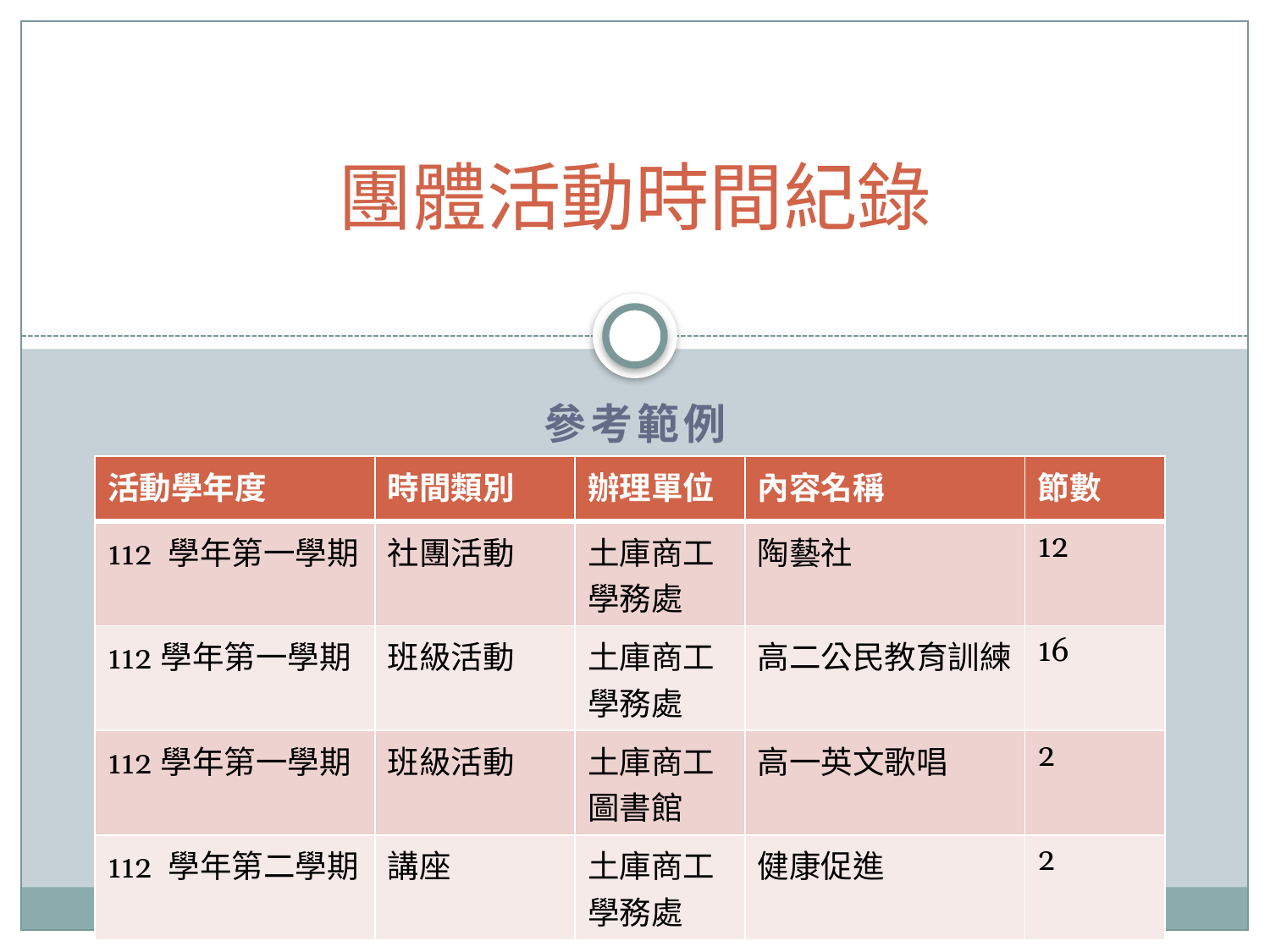

# 團體活動時間紀錄
參考範例

| 活動學年度 | 時間類別 | 辦理單位 | 內容名稱 | 節數 |
| --- | --- | --- | --- | --- |
| 112 學年第一學期 | 社團活動 | 土庫商工 學務處 | 陶藝社 | 12 |
| 112學年第一學期 | 班級活動 | 土庫商工學務處 | 高二公民教育訓練 | 16 |
| 112學年第一學期 | 班級活動 | 土庫商工 圖書館 | 高一英文歌唱 | 2 |
| 112 學年第二學期 | 講座 | 土庫商工 學務處 | 健康促進 | 2 |